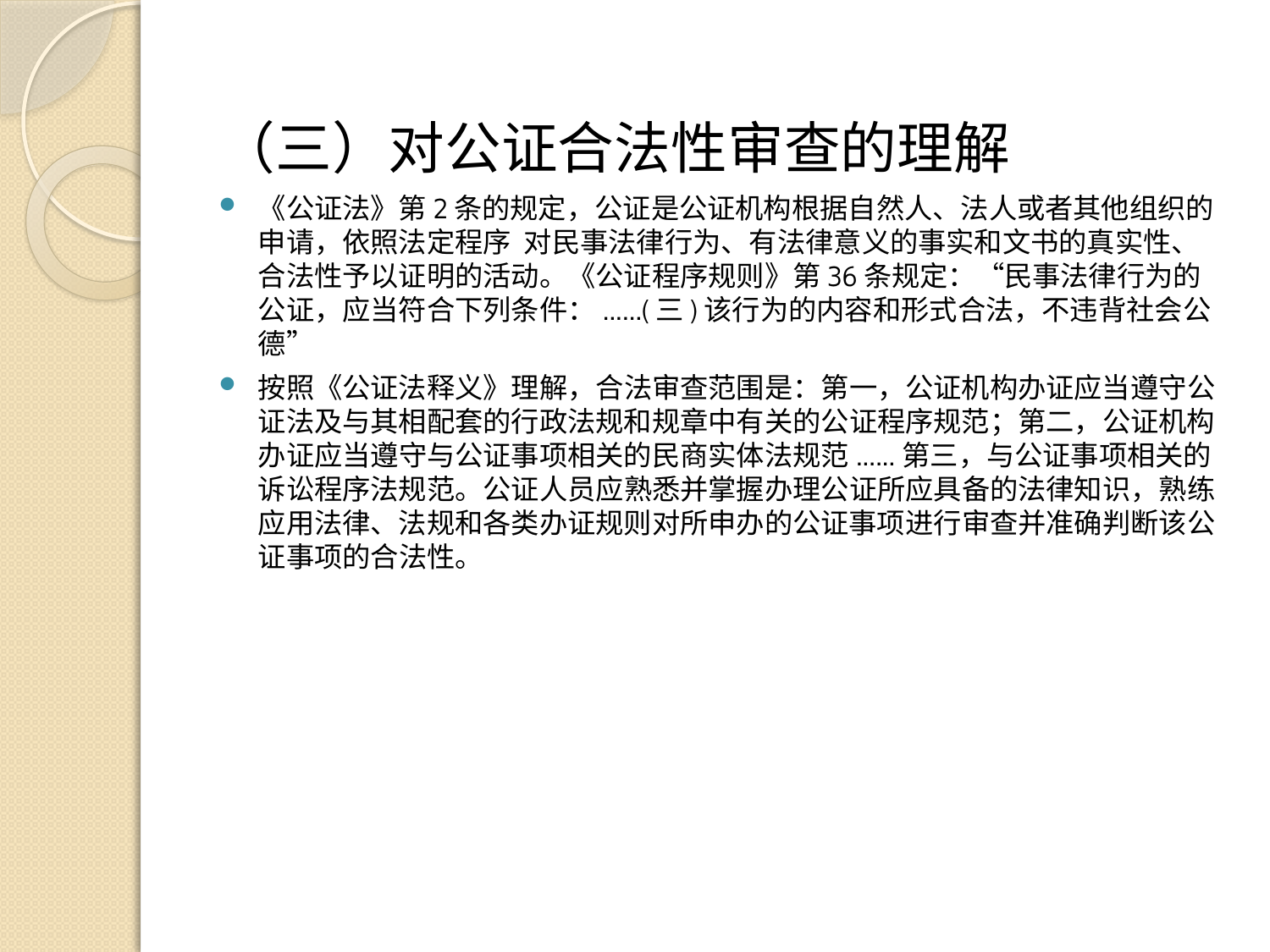

#
（三）对公证合法性审查的理解
《公证法》第2条的规定，公证是公证机构根据自然人、法人或者其他组织的申请，依照法定程序  对民事法律行为、有法律意义的事实和文书的真实性、合法性予以证明的活动。《公证程序规则》第36条规定：“民事法律行为的公证，应当符合下列条件：......(三)该行为的内容和形式合法，不违背社会公德”
按照《公证法释义》理解，合法审查范围是：第一，公证机构办证应当遵守公证法及与其相配套的行政法规和规章中有关的公证程序规范；第二，公证机构办证应当遵守与公证事项相关的民商实体法规范......第三，与公证事项相关的诉讼程序法规范。公证人员应熟悉并掌握办理公证所应具备的法律知识，熟练应用法律、法规和各类办证规则对所申办的公证事项进行审查并准确判断该公证事项的合法性。